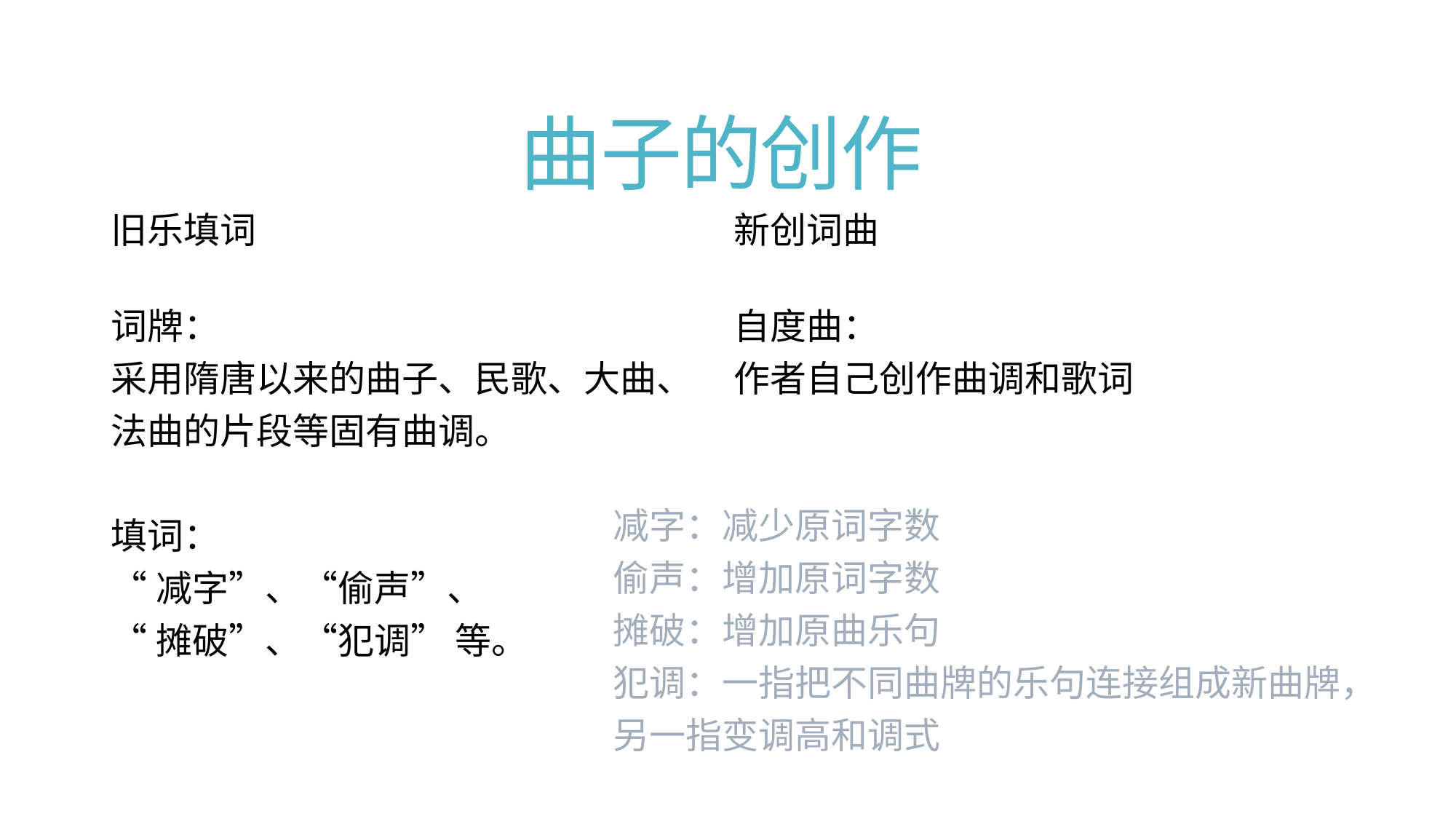

# 曲子的创作
旧乐填词

词牌：
采用隋唐以来的曲子、民歌、大曲、法曲的片段等固有曲调。

填词：
“减字”、“偷声”、
“摊破”、“犯调” 等。
新创词曲

自度曲：
作者自己创作曲调和歌词
减字：减少原词字数
偷声：增加原词字数
摊破：增加原曲乐句
犯调：一指把不同曲牌的乐句连接组成新曲牌，另一指变调高和调式